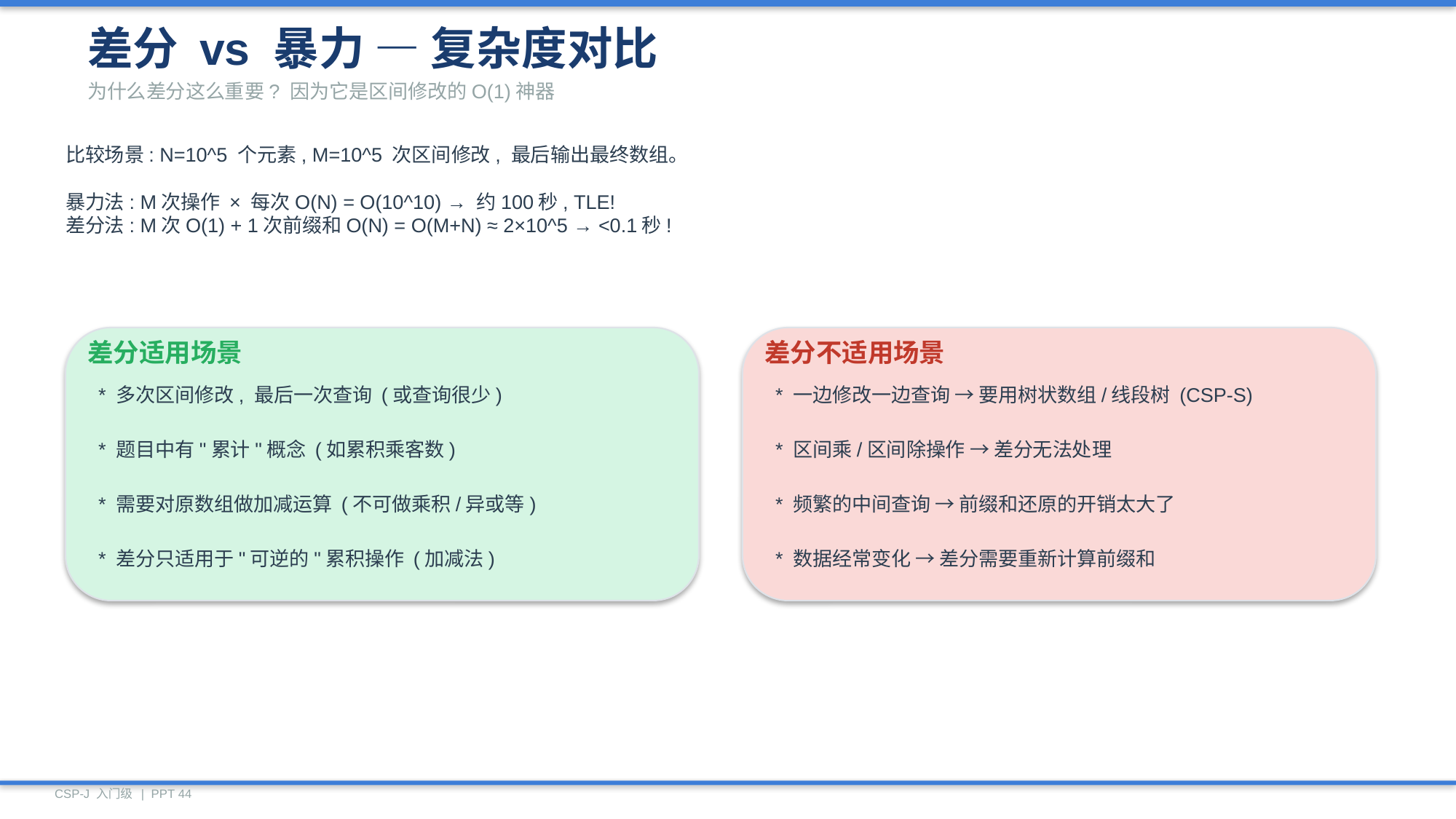

差分 vs 暴力 — 复杂度对比
为什么差分这么重要? 因为它是区间修改的O(1)神器
比较场景: N=10^5 个元素, M=10^5 次区间修改, 最后输出最终数组。
暴力法: M次操作 × 每次O(N) = O(10^10) → 约100秒, TLE!
差分法: M次O(1) + 1次前缀和O(N) = O(M+N) ≈ 2×10^5 → <0.1秒!

差分适用场景
差分不适用场景
* 多次区间修改, 最后一次查询 (或查询很少)
* 一边修改一边查询 → 要用树状数组/线段树 (CSP-S)
* 题目中有"累计"概念 (如累积乘客数)
* 区间乘/区间除操作 → 差分无法处理
* 需要对原数组做加减运算 (不可做乘积/异或等)
* 频繁的中间查询 → 前缀和还原的开销太大了
* 差分只适用于"可逆的"累积操作 (加减法)
* 数据经常变化 → 差分需要重新计算前缀和

CSP-J 入门级  |  PPT 44